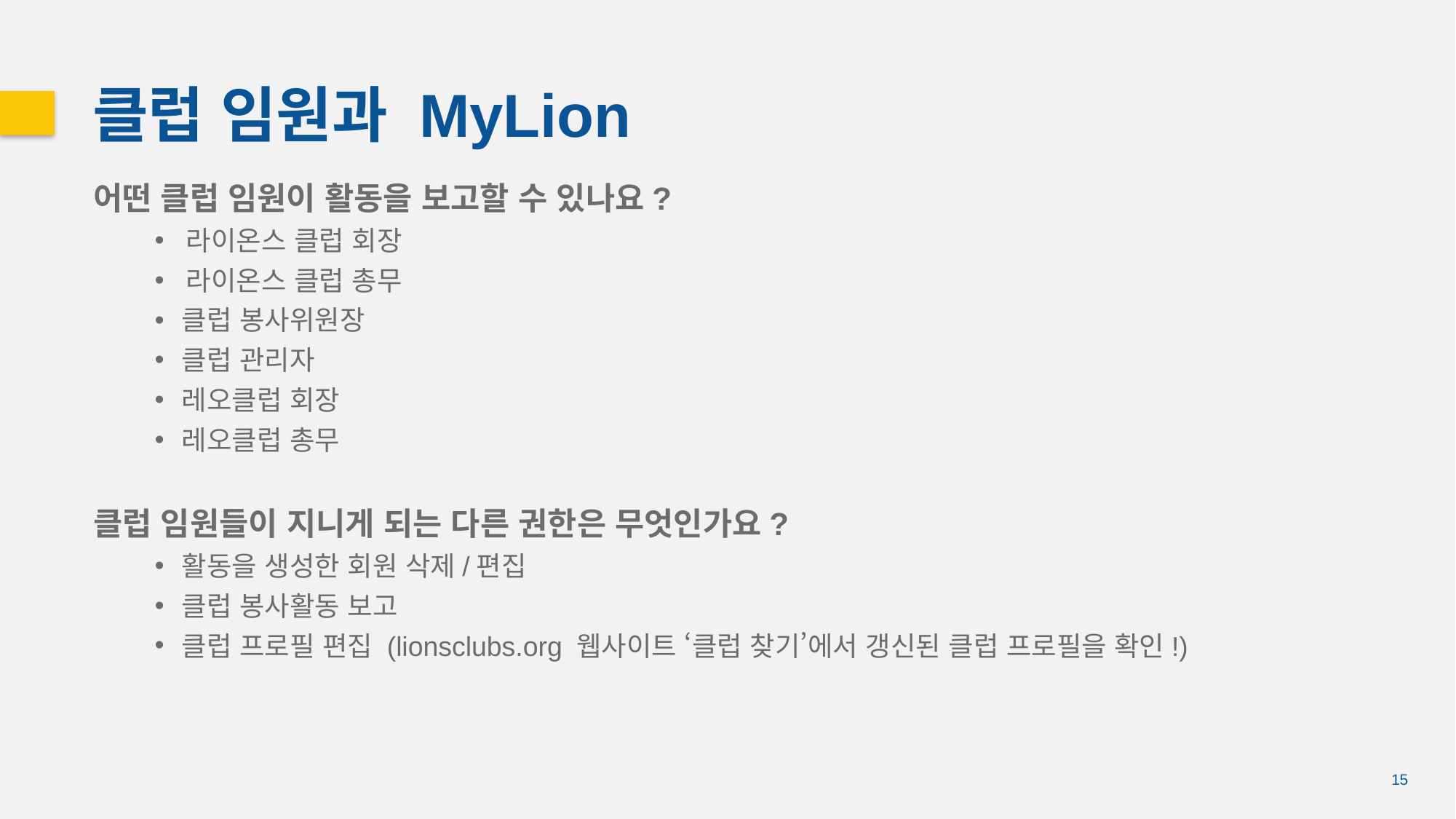

클럽 임원과 MyLion
어떤 클럽 임원이 활동을 보고할 수 있나요?
  라이온스 클럽 회장
  라이온스 클럽 총무
클럽 봉사위원장
클럽 관리자
레오클럽 회장
레오클럽 총무

클럽 임원들이 지니게 되는 다른 권한은 무엇인가요?
활동을 생성한 회원 삭제/편집
클럽 봉사활동 보고
클럽 프로필 편집 (lionsclubs.org 웹사이트 ‘클럽 찾기’에서 갱신된 클럽 프로필을 확인!)